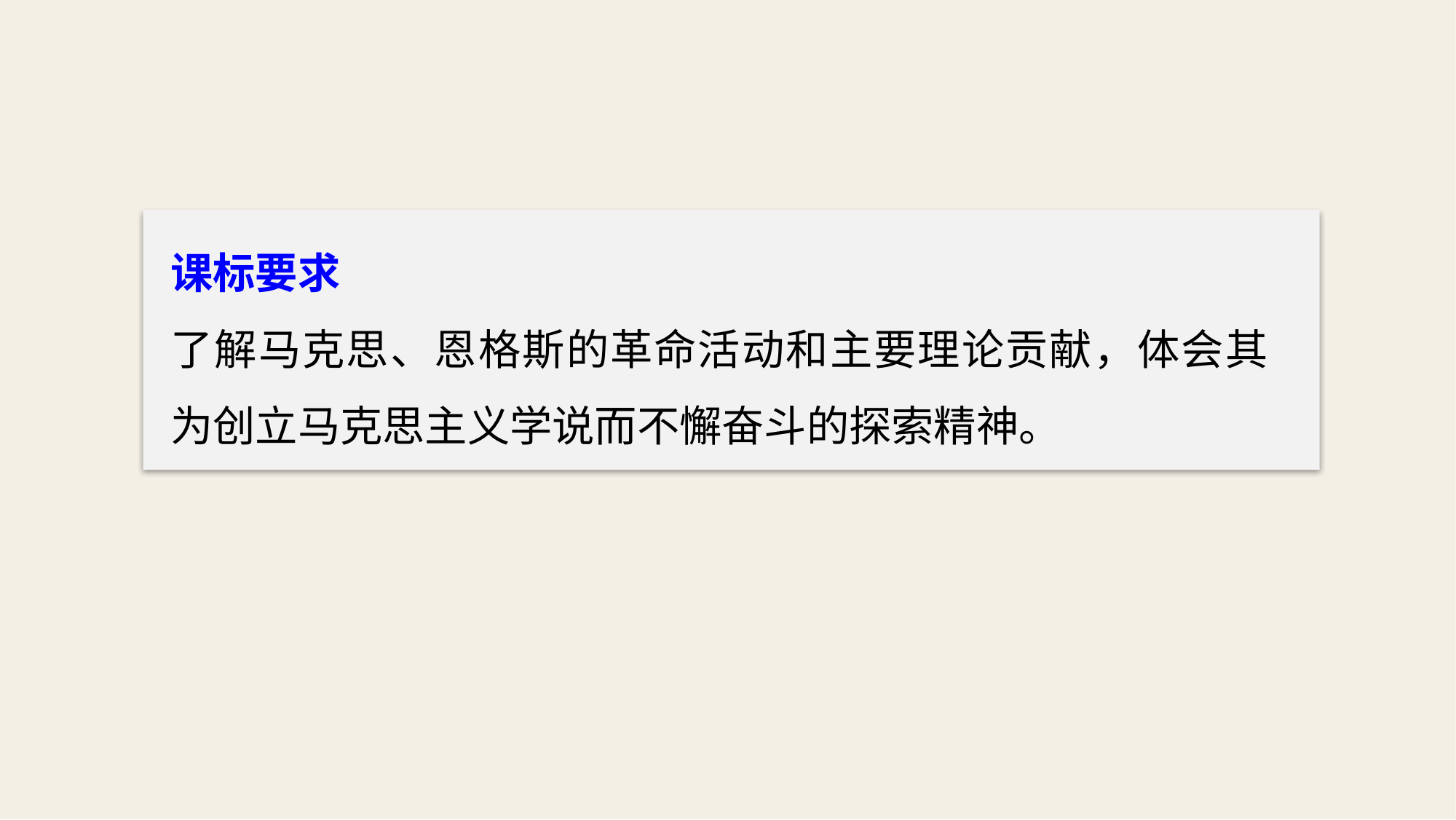

课标要求
了解马克思、恩格斯的革命活动和主要理论贡献，体会其为创立马克思主义学说而不懈奋斗的探索精神。